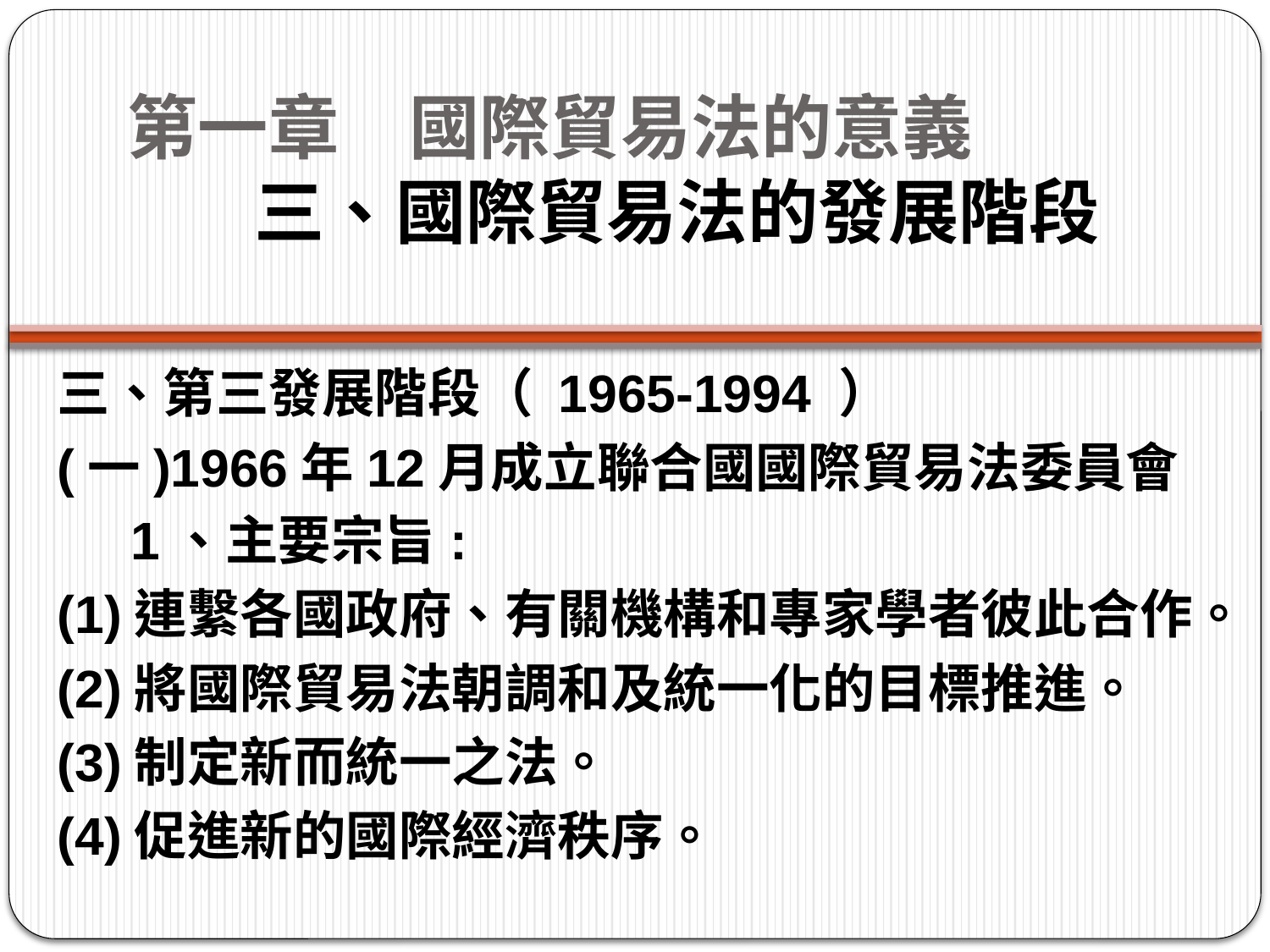

# 第一章　國際貿易法的意義 三、國際貿易法的發展階段
三、第三發展階段（ 1965-1994 ）
(一)1966年12月成立聯合國國際貿易法委員會
     1、主要宗旨:
(1)連繫各國政府、有關機構和專家學者彼此合作。
(2)將國際貿易法朝調和及統一化的目標推進。
(3)制定新而統一之法。
(4)促進新的國際經濟秩序。